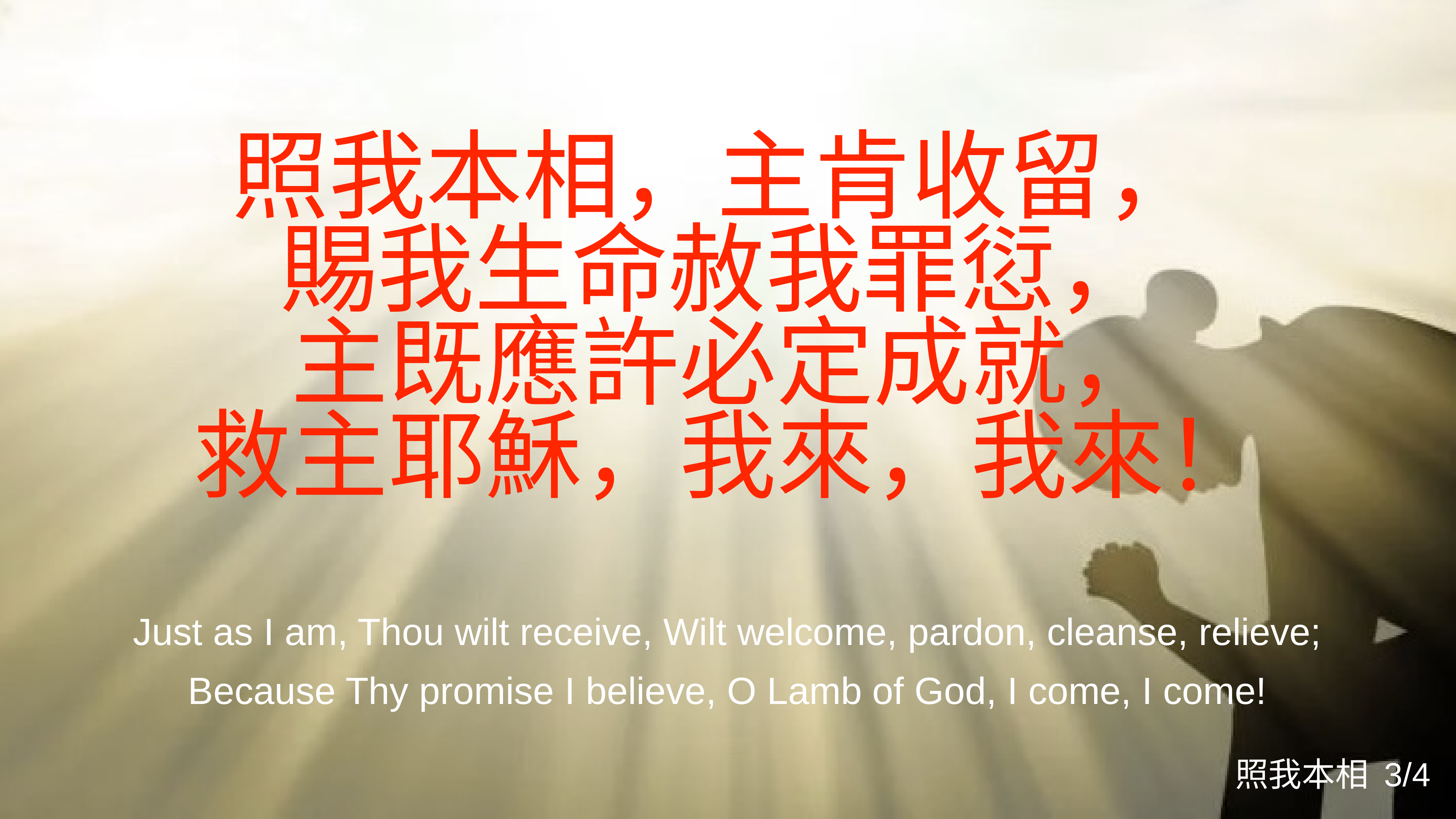

# 照我本相，主肯收留，
賜我生命赦我罪愆，
主既應許必定成就，
救主耶穌，我來，我來！
Just as I am, Thou wilt receive, Wilt welcome, pardon, cleanse, relieve;
Because Thy promise I believe, O Lamb of God, I come, I come!
照我本相 3/4